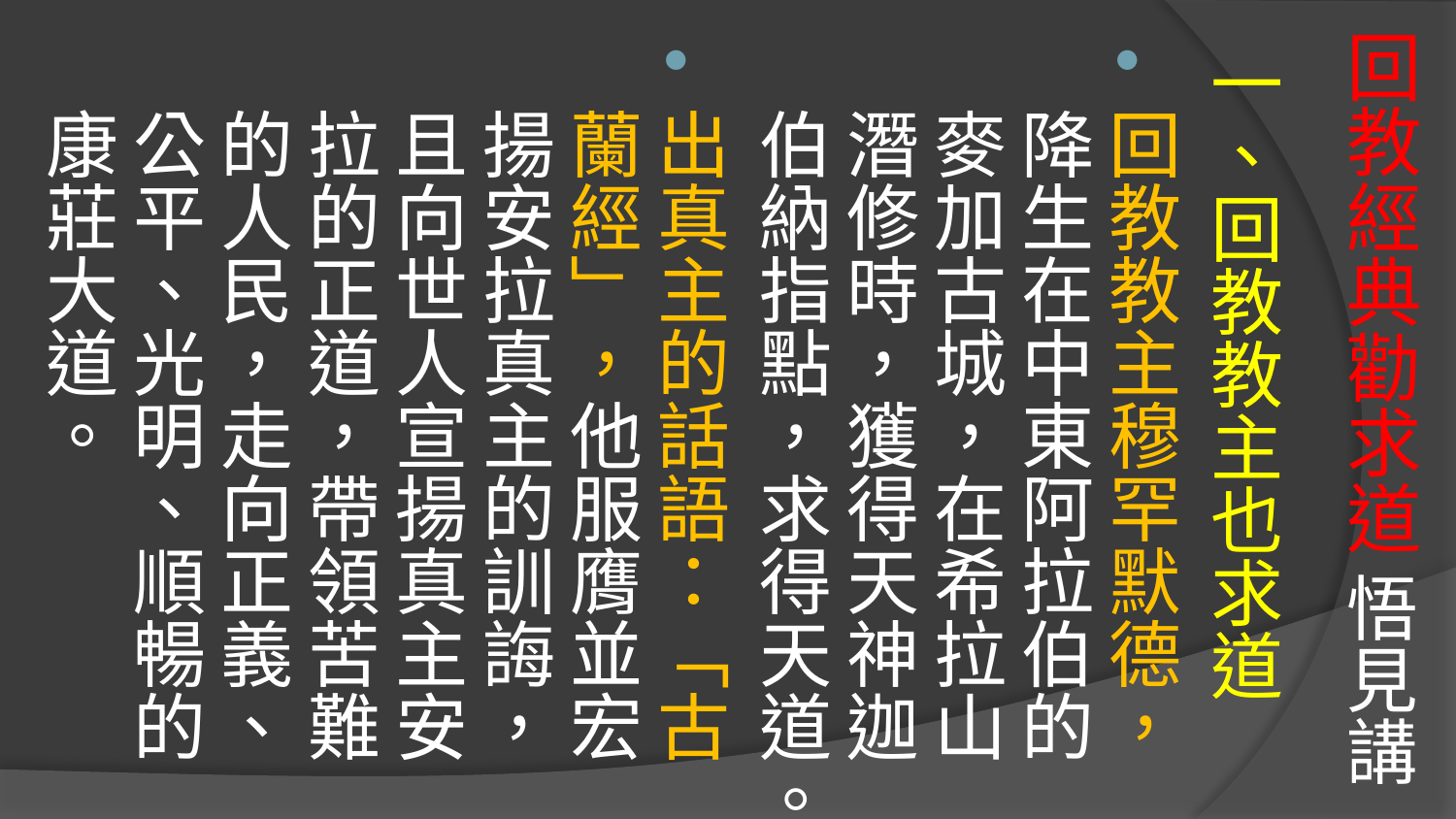

# 回教經典勸求道 悟見講
一、回教教主也求道
回教教主穆罕默德，降生在中東阿拉伯的麥加古城，在希拉山潛修時，獲得天神迦伯納指點，求得天道。
出真主的話語：「古蘭經」，他服膺並宏揚安拉真主的訓誨，且向世人宣揚真主安拉的正道，帶領苦難的人民，走向正義、公平、光明、順暢的康莊大道。